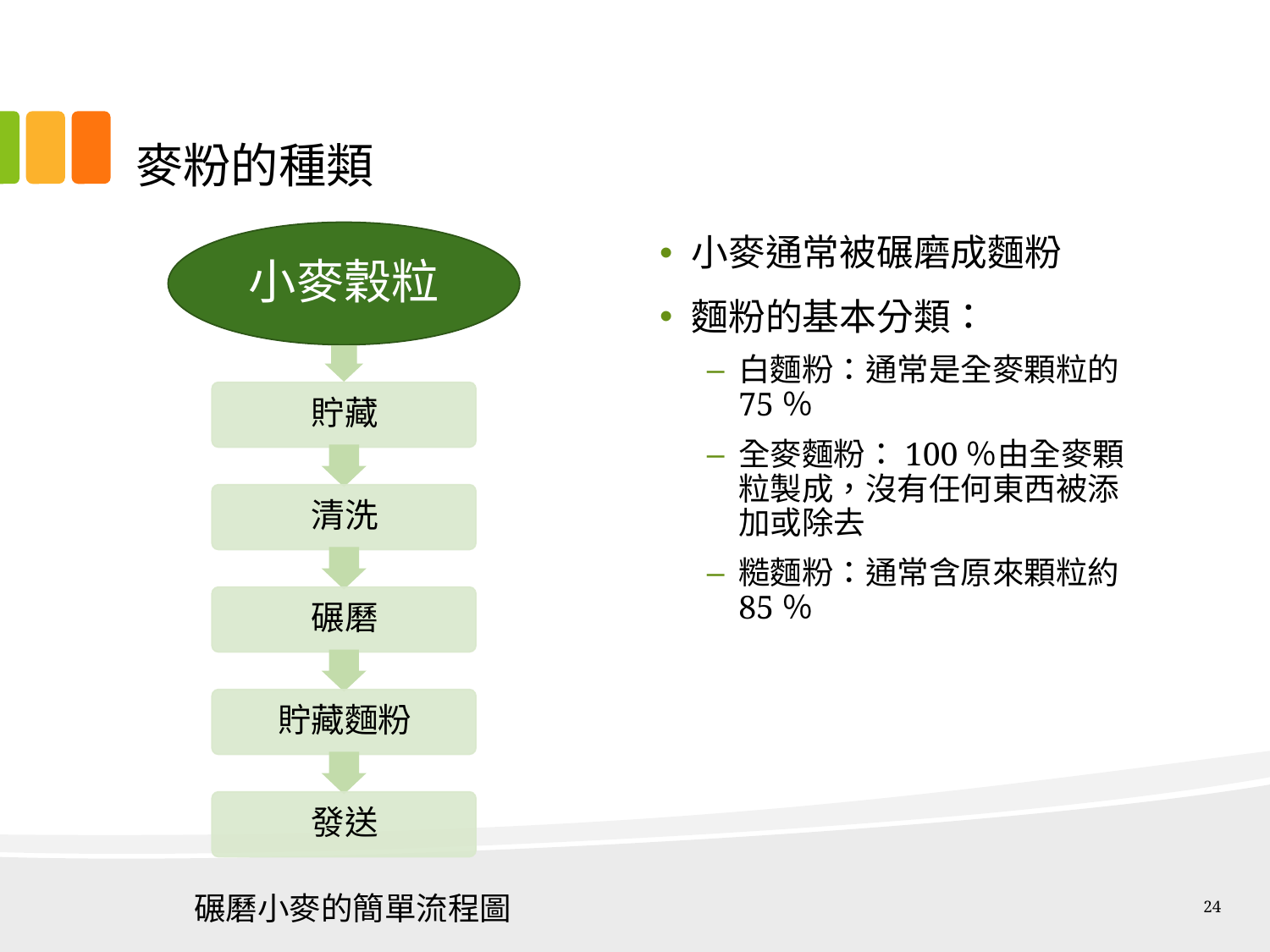

# 麥粉的種類
小麥穀粒
貯藏
清洗
碾磿
貯藏麵粉
發送
小麥通常被碾磨成麵粉
麵粉的基本分類：
白麵粉：通常是全麥顆粒的75％
全麥麵粉：100％由全麥顆粒製成，沒有任何東西被添加或除去
糙麵粉：通常含原來顆粒約85％
碾磿小麥的簡單流程圖
24